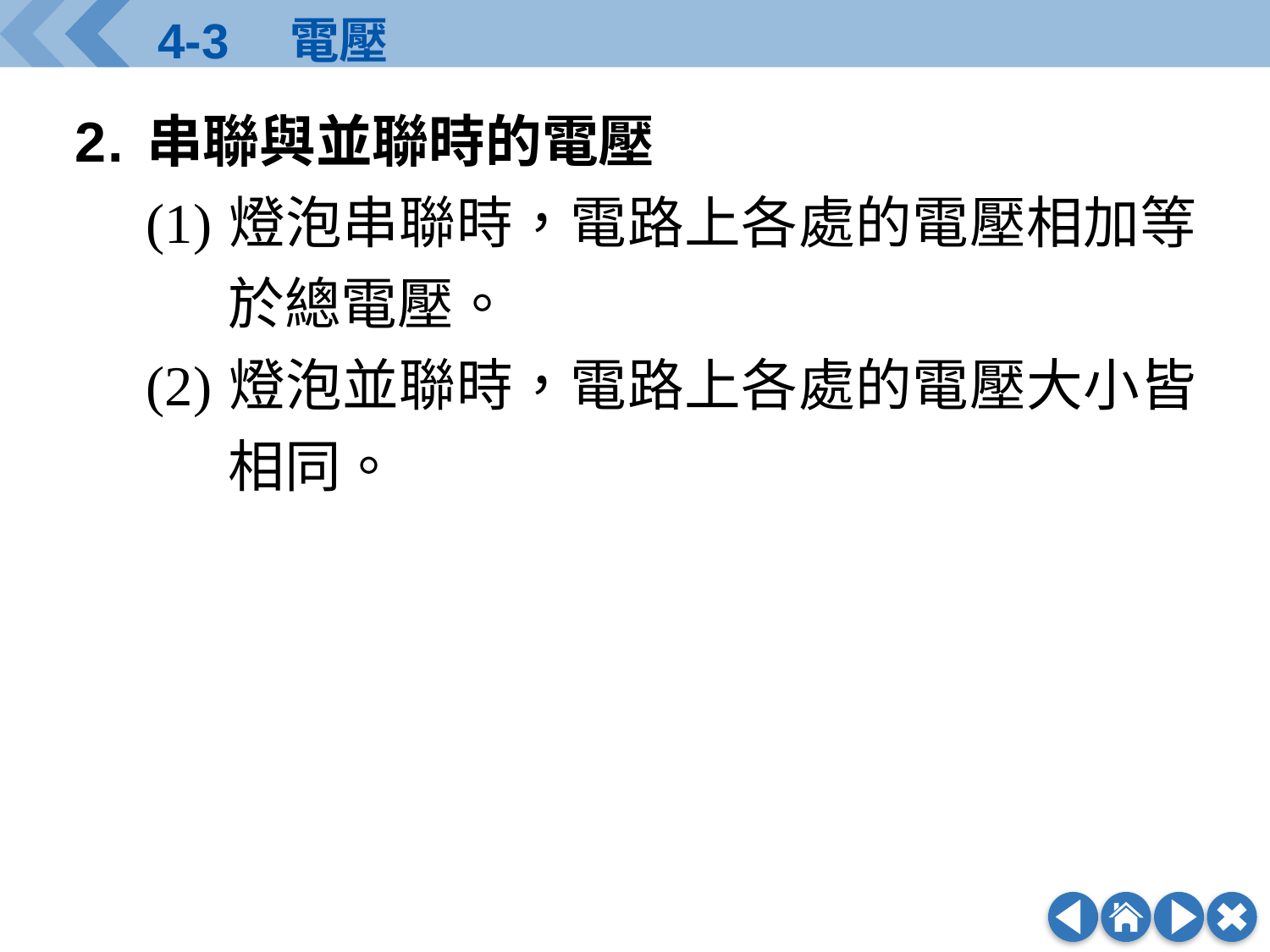

串聯與並聯時的電壓
(1)	燈泡串聯時，電路上各處的電壓相加等於總電壓。
(2)	燈泡並聯時，電路上各處的電壓大小皆相同。